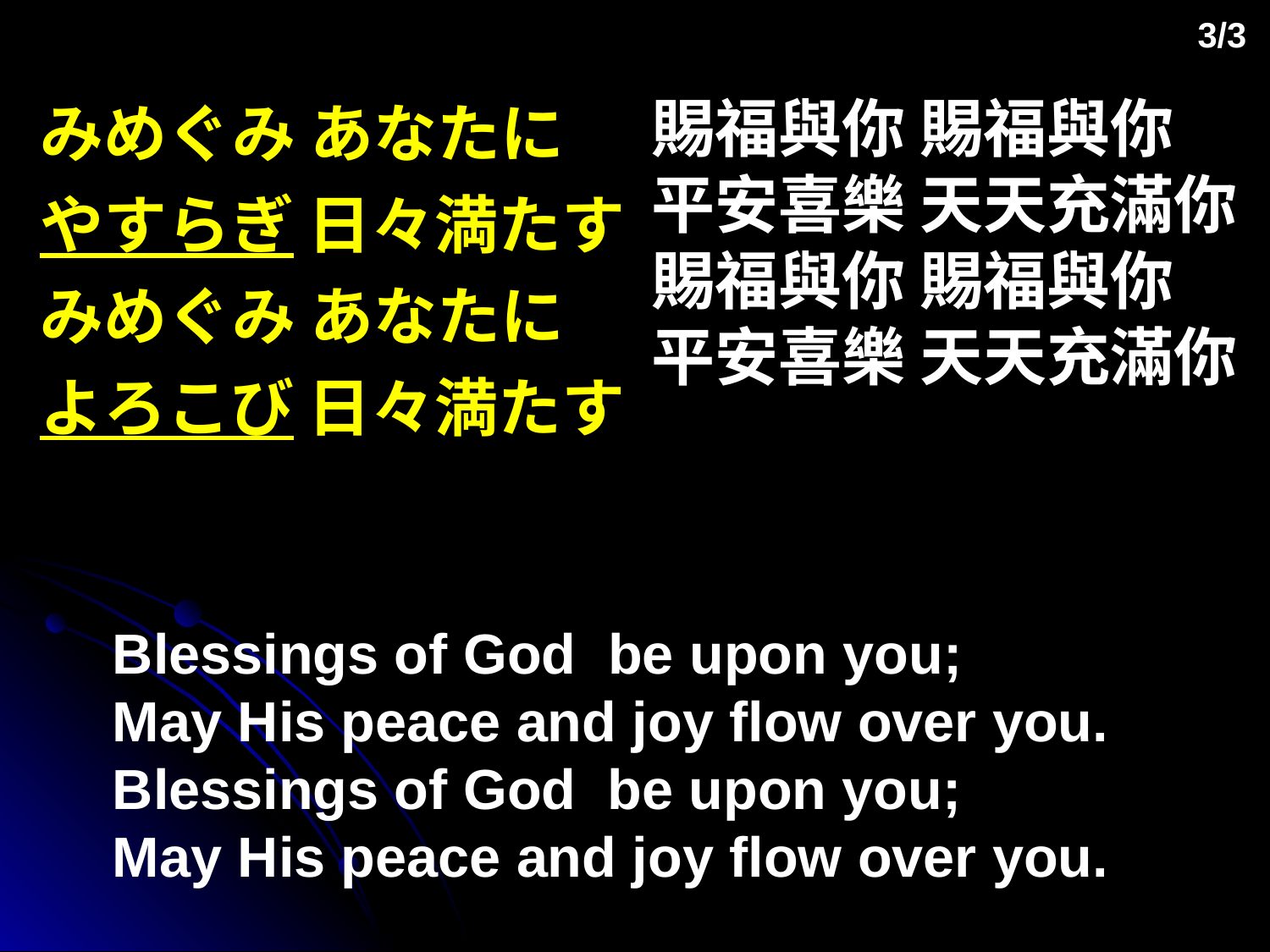

3/3
みめぐみ あなたに
やすらぎ 日々満たす
みめぐみ あなたに
よろこび 日々満たす
賜福與你 賜福與你
平安喜樂 天天充滿你
賜福與你 賜福與你
平安喜樂 天天充滿你

Blessings of God  be upon you;
May His peace and joy flow over you.
Blessings of God  be upon you;
May His peace and joy flow over you.